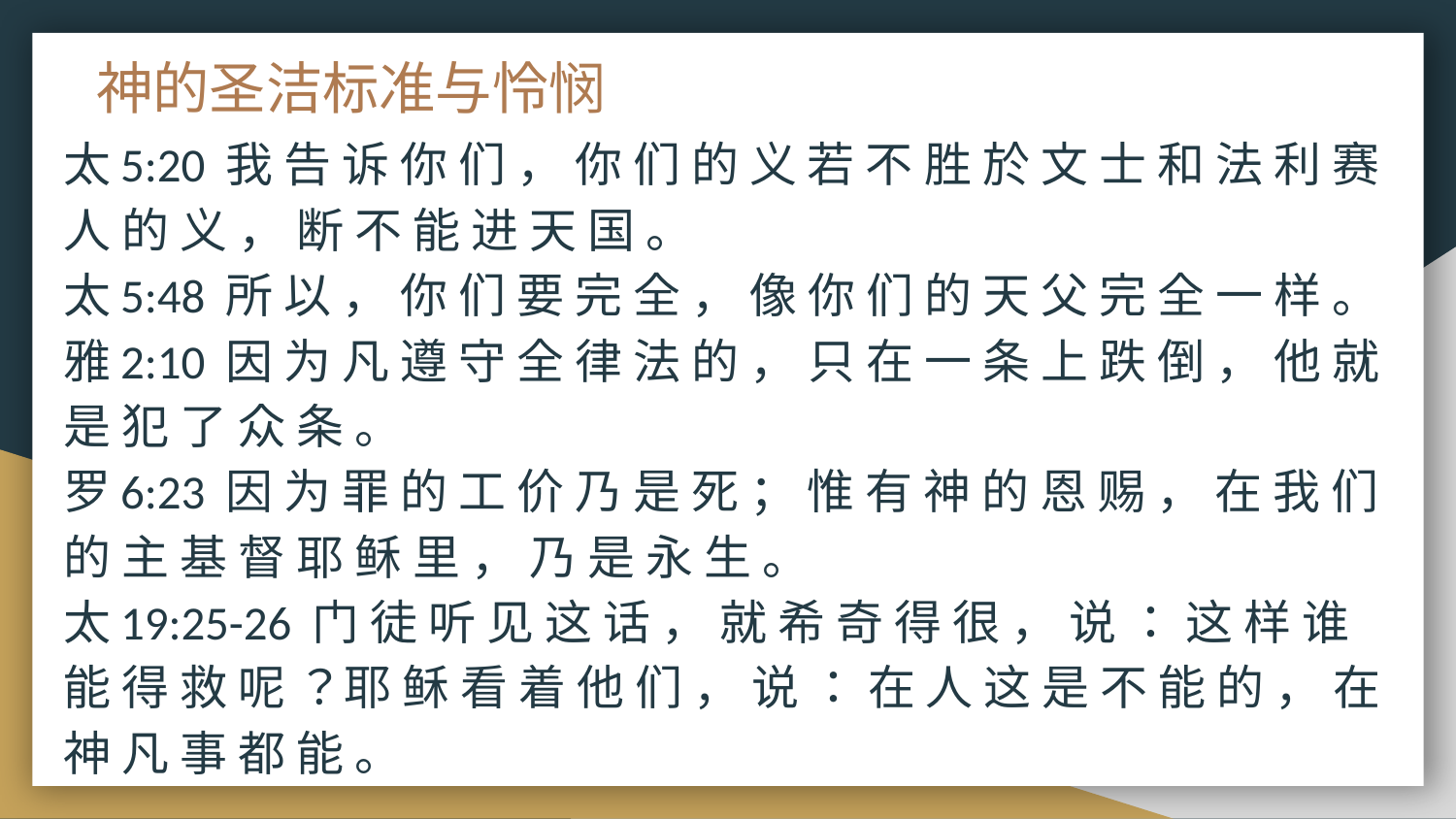

# 神的圣洁标准与怜悯
太5:20 我 告 诉 你 们 ， 你 们 的 义 若 不 胜 於 文 士 和 法 利 赛 人 的 义 ， 断 不 能 进 天 国 。
太5:48 所 以 ， 你 们 要 完 全 ， 像 你 们 的 天 父 完 全 一 样 。
雅2:10 因 为 凡 遵 守 全 律 法 的 ， 只 在 一 条 上 跌 倒 ， 他 就 是 犯 了 众 条 。
罗6:23 因 为 罪 的 工 价 乃 是 死 ； 惟 有 神 的 恩 赐 ， 在 我 们 的 主 基 督 耶 稣 里 ， 乃 是 永 生 。
太19:25-26 门 徒 听 见 这 话 ， 就 希 奇 得 很 ， 说 ： 这 样 谁 能 得 救 呢 ？耶 稣 看 着 他 们 ， 说 ： 在 人 这 是 不 能 的 ， 在 神 凡 事 都 能 。